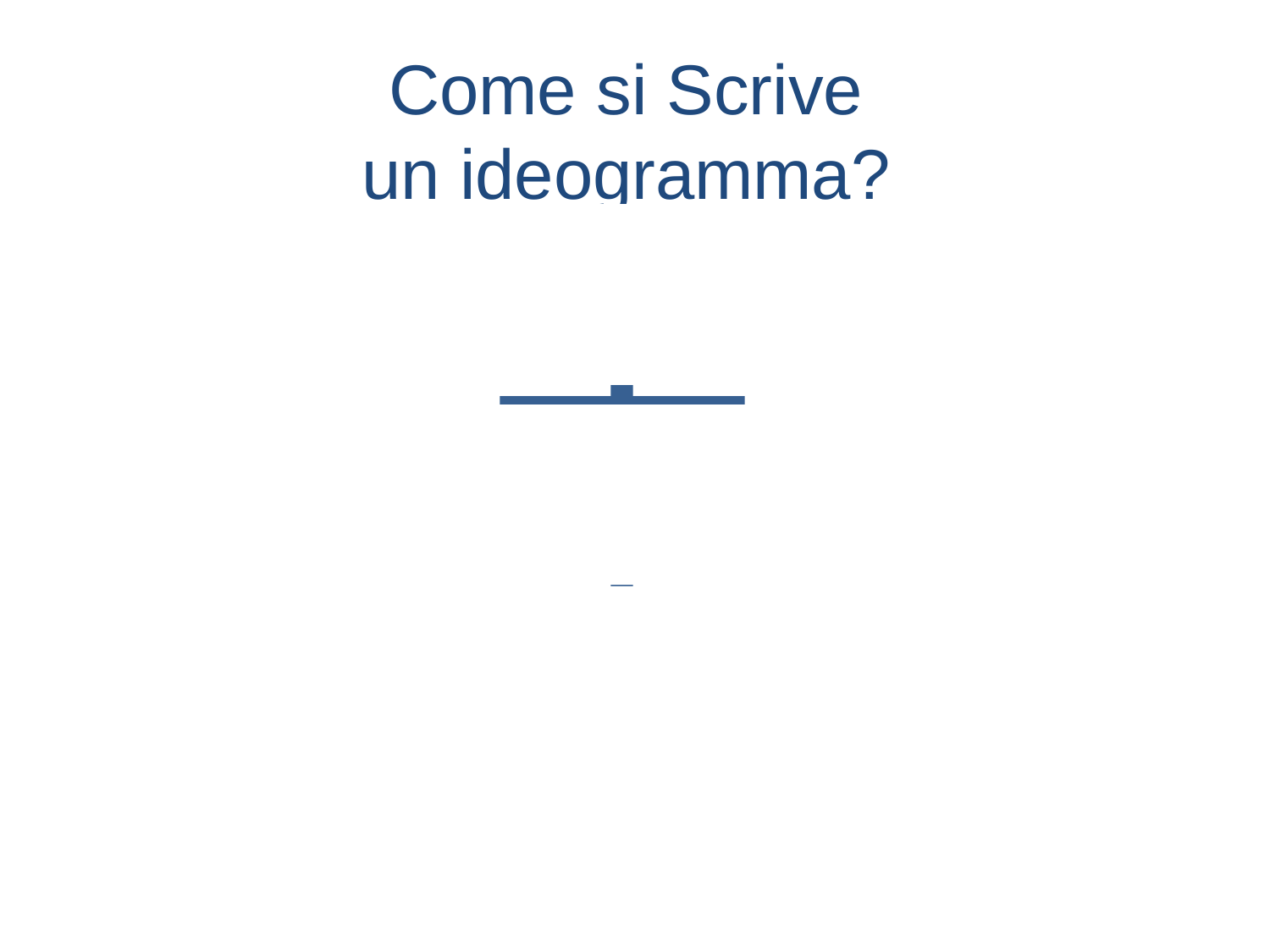

# Come si Scrive un ideogramma?

木